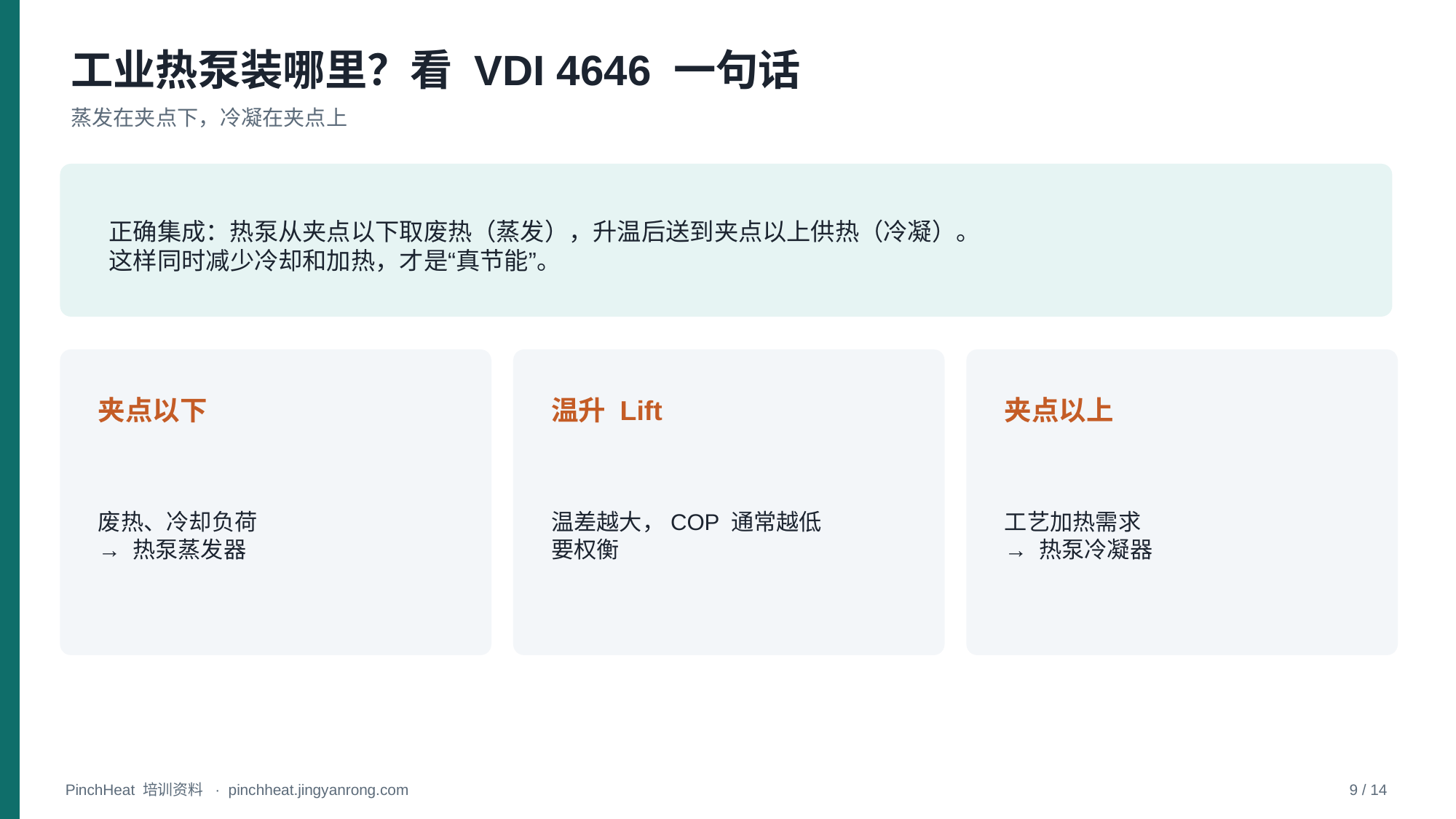

工业热泵装哪里？看 VDI 4646 一句话
蒸发在夹点下，冷凝在夹点上

正确集成：热泵从夹点以下取废热（蒸发），升温后送到夹点以上供热（冷凝）。
这样同时减少冷却和加热，才是“真节能”。

夹点以下
温升 Lift
夹点以上
废热、冷却负荷
→ 热泵蒸发器
温差越大，COP 通常越低
要权衡
工艺加热需求
→ 热泵冷凝器
PinchHeat 培训资料  ·  pinchheat.jingyanrong.com
9 / 14